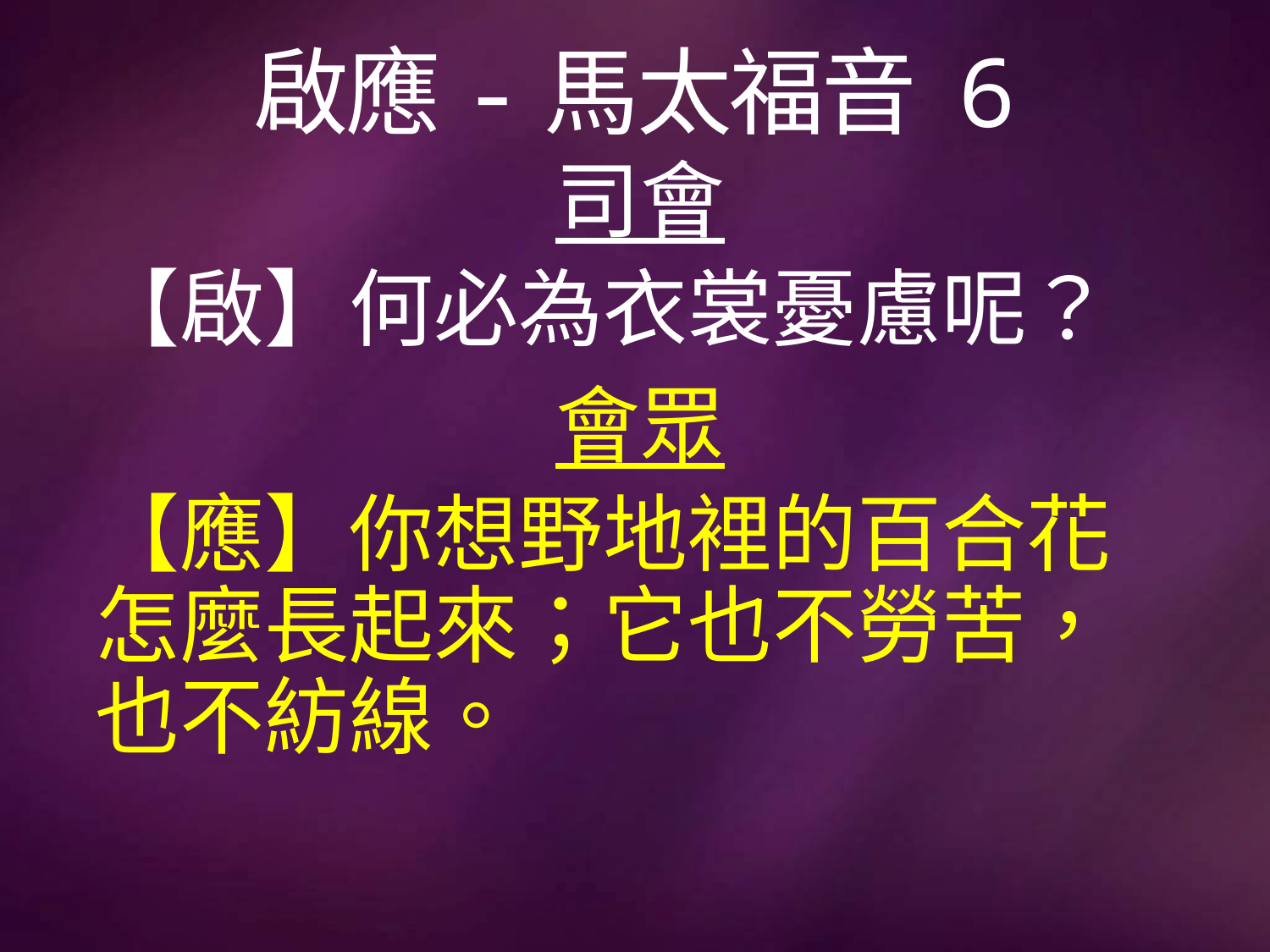

# 啟應-馬太福音 6
司會
【啟】何必為衣裳憂慮呢？

會眾
【應】你想野地裡的百合花怎麼長起來；它也不勞苦，也不紡線。